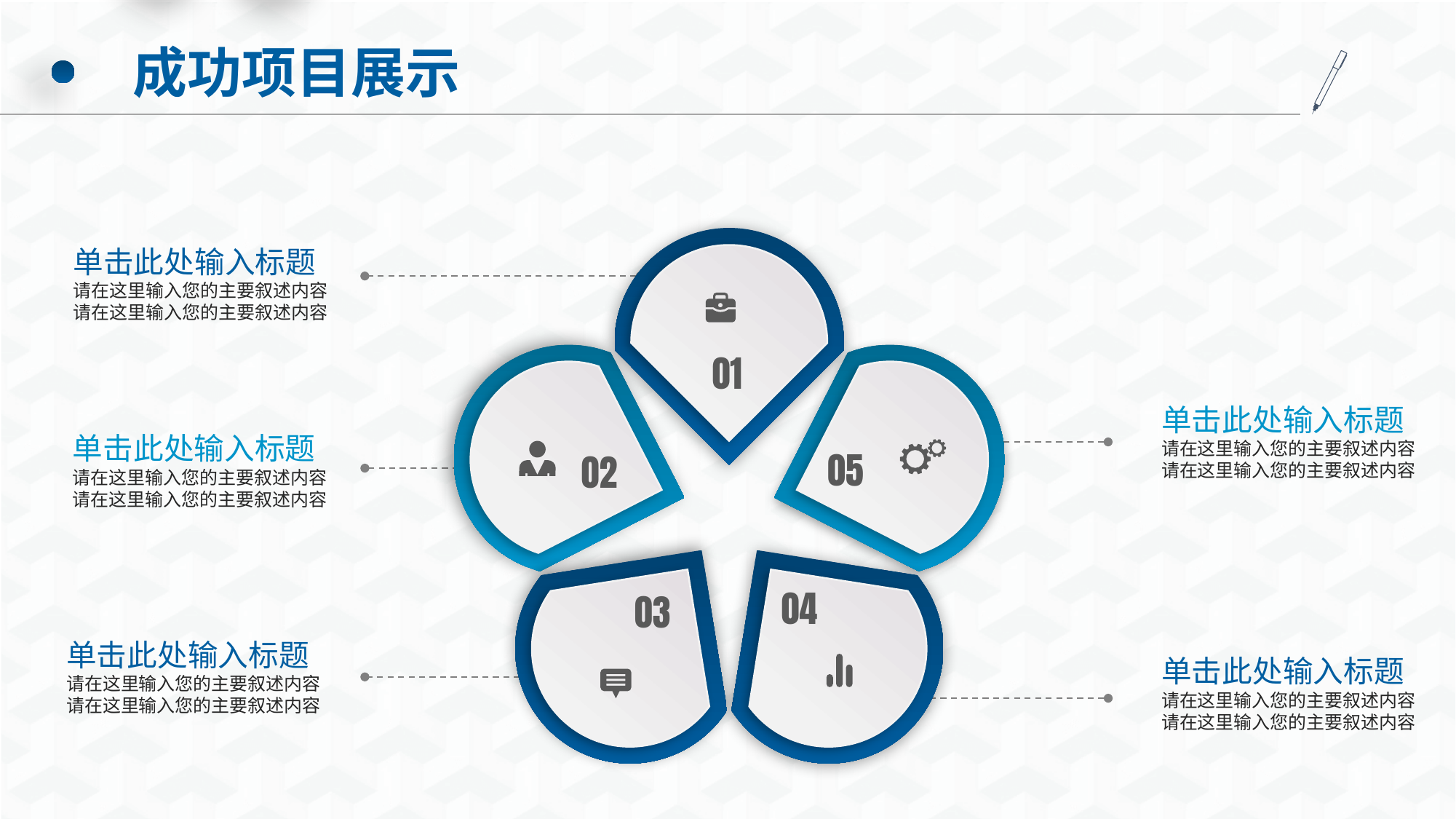

成功项目展示

01
单击此处输入标题
请在这里输入您的主要叙述内容
请在这里输入您的主要叙述内容

02

05
单击此处输入标题
请在这里输入您的主要叙述内容
请在这里输入您的主要叙述内容

单击此处输入标题
请在这里输入您的主要叙述内容
请在这里输入您的主要叙述内容

03

04

单击此处输入标题
请在这里输入您的主要叙述内容
请在这里输入您的主要叙述内容

单击此处输入标题
请在这里输入您的主要叙述内容
请在这里输入您的主要叙述内容